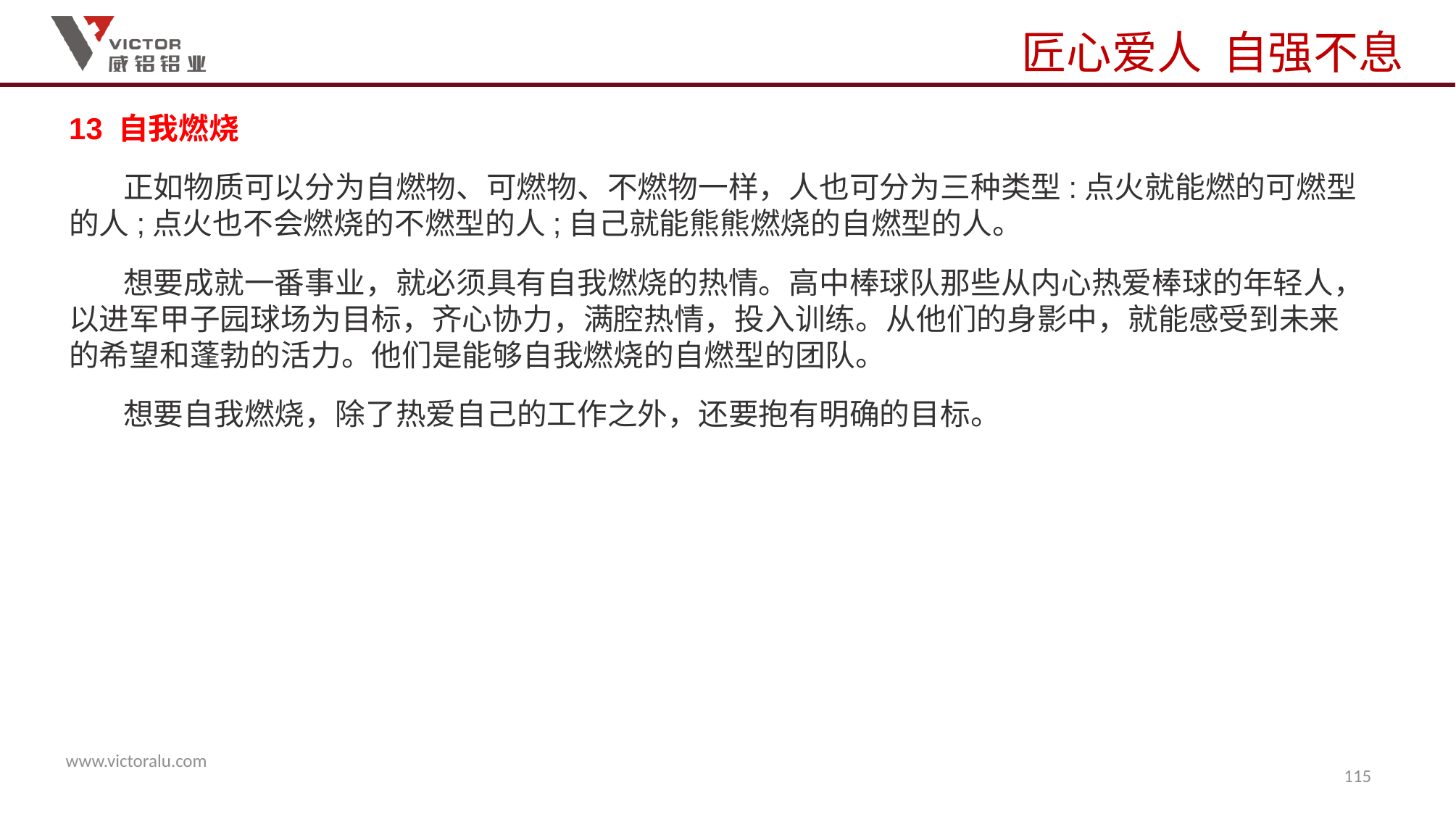

13 自我燃烧
正如物质可以分为自燃物、可燃物、不燃物一样，人也可分为三种类型:点火就能燃的可燃型的人;点火也不会燃烧的不燃型的人;自己就能熊熊燃烧的自燃型的人。
想要成就一番事业，就必须具有自我燃烧的热情。高中棒球队那些从内心热爱棒球的年轻人，以进军甲子园球场为目标，齐心协力，满腔热情，投入训练。从他们的身影中，就能感受到未来的希望和蓬勃的活力。他们是能够自我燃烧的自燃型的团队。
想要自我燃烧，除了热爱自己的工作之外，还要抱有明确的目标。

115